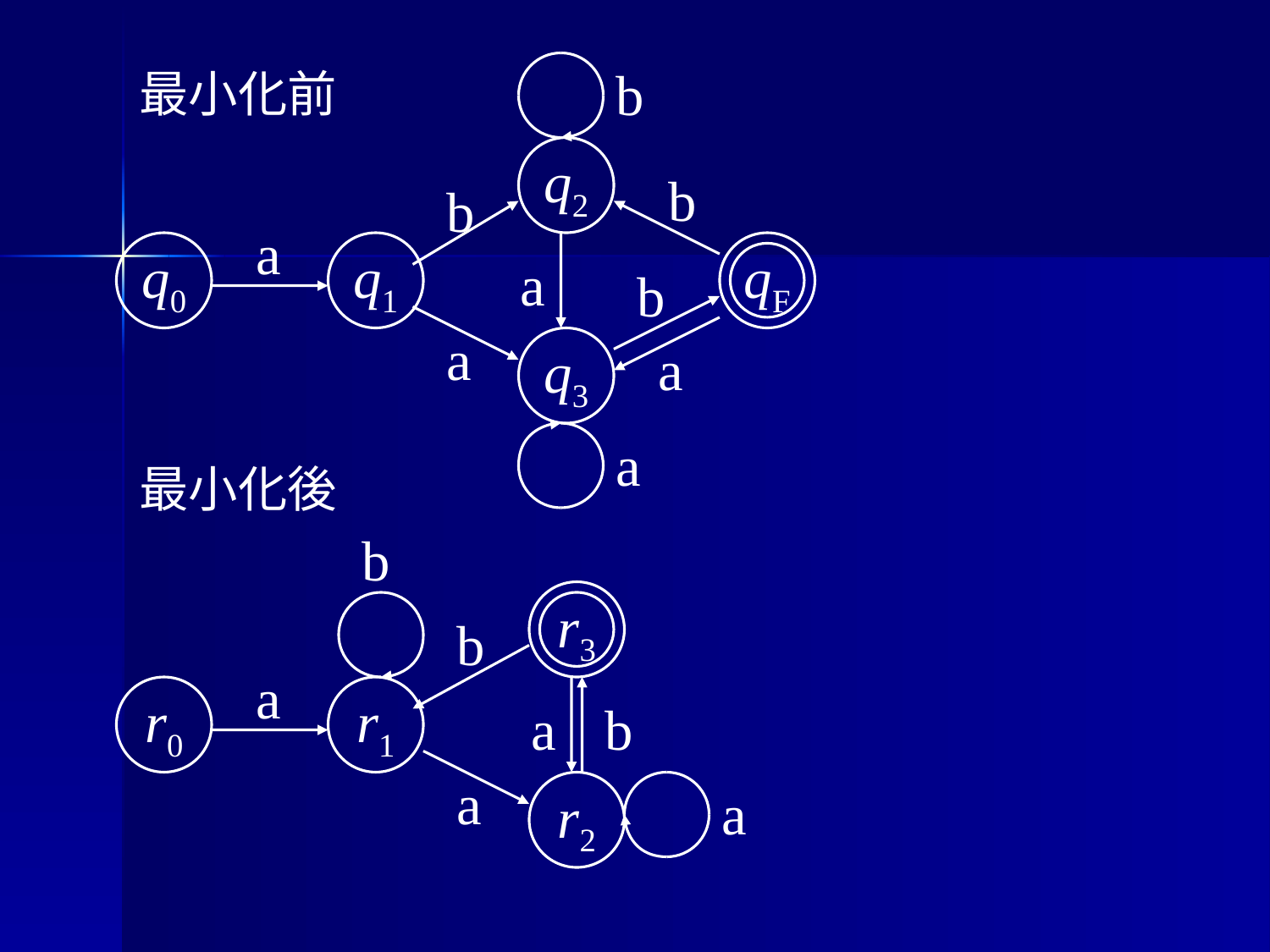

b

q2
b

b

a

q0
q1

a
qF

b

a

a
q3

a

最小化前
最小化後
b

r3

r0
r1
r2
b

a

a

b

a

a